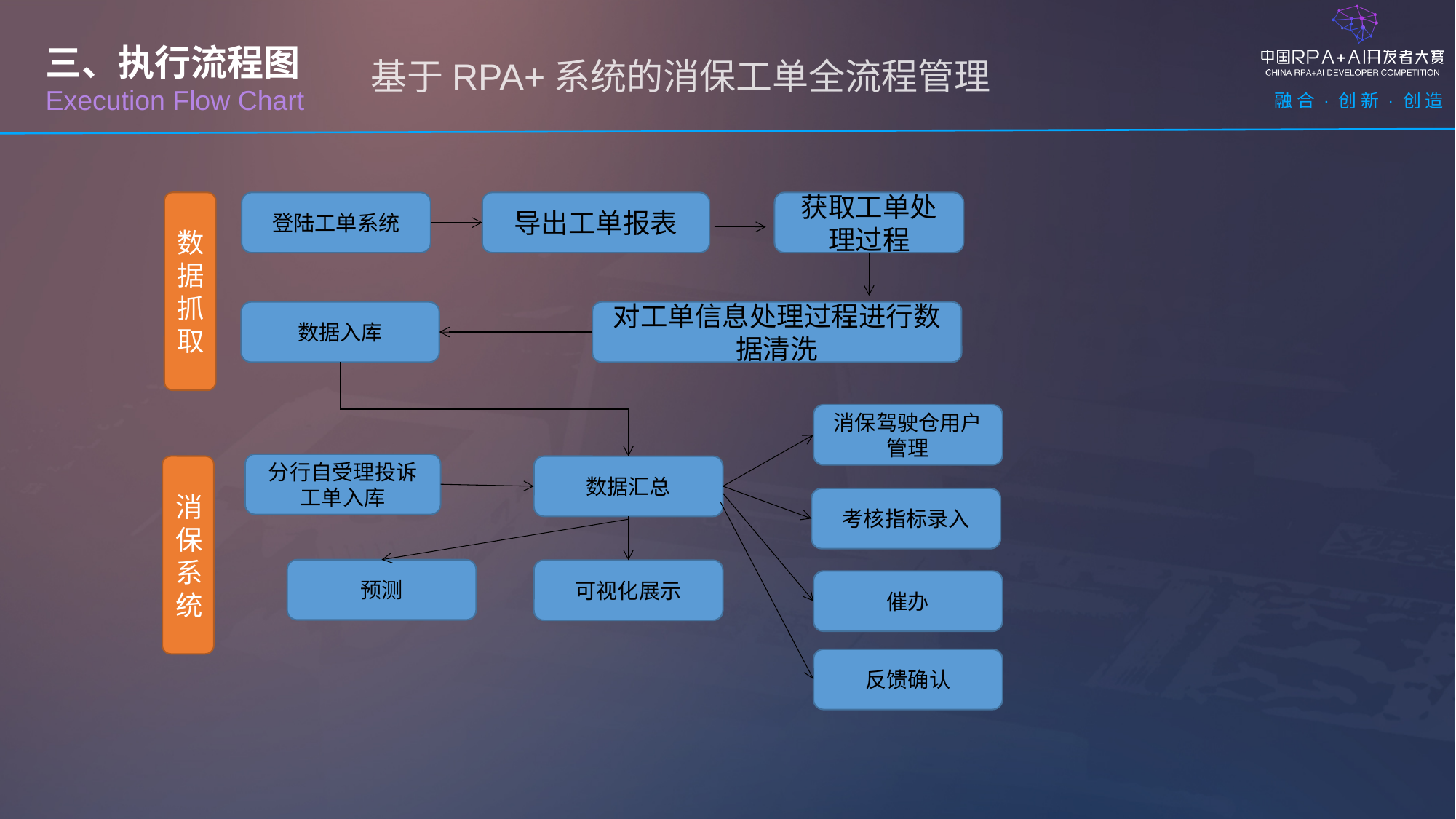

三、执行流程图
Execution Flow Chart
基于RPA+系统的消保工单全流程管理
数据抓取
登陆工单系统
导出工单报表
获取工单处理过程
数据入库
对工单信息处理过程进行数据清洗
消保驾驶仓用户管理
分行自受理投诉工单入库
消保
系统
数据汇总
考核指标录入
预测
可视化展示
催办
反馈确认